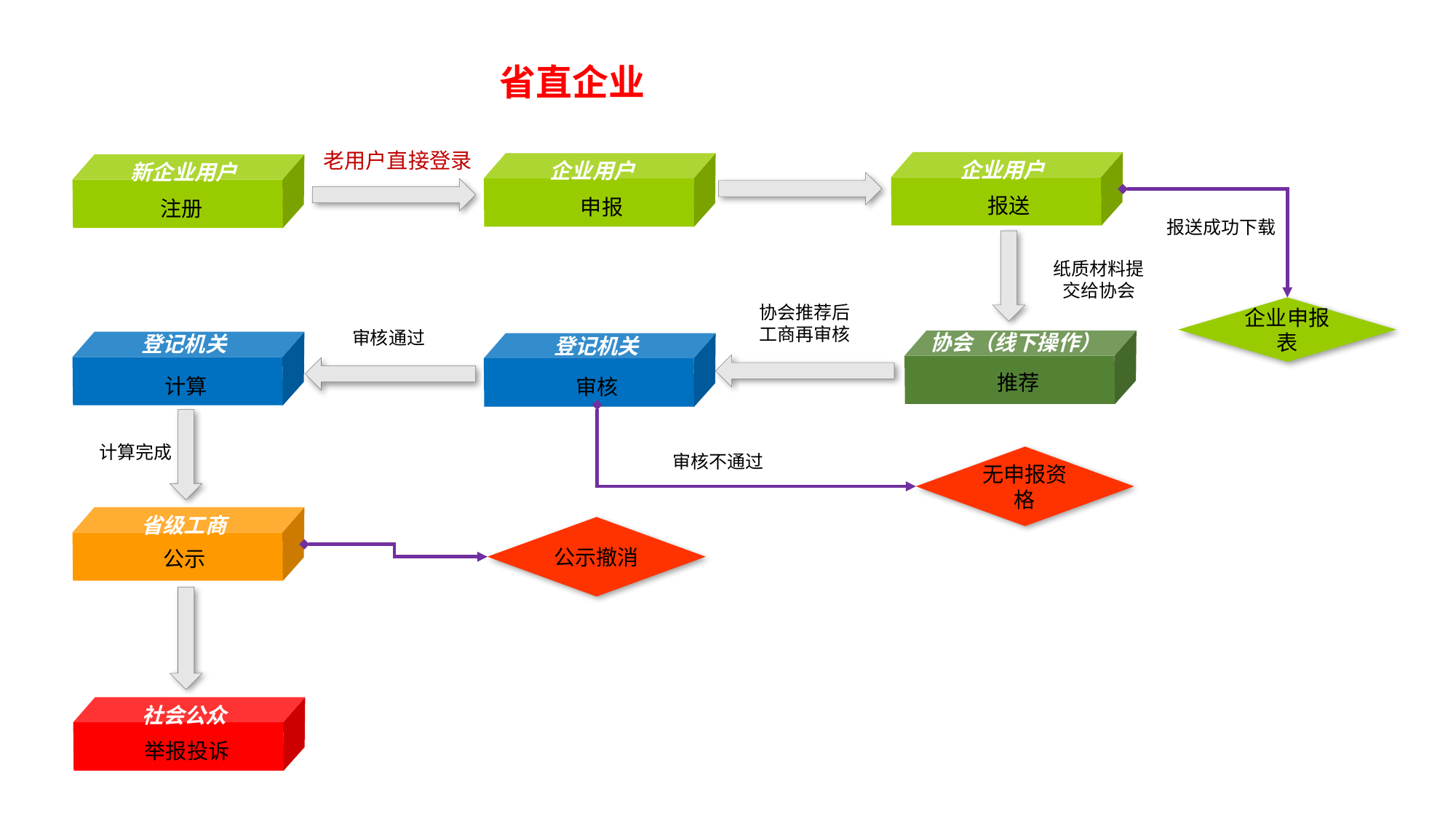

省直企业
老用户直接登录
企业用户

报送
企业用户

申报
新企业用户

注册

报送成功下载
纸质材料提交给协会

协会推荐后工商再审核
企业申报表
审核通过
协会（线下操作）

推荐
登记机关

计算
登记机关

审核

计算完成

审核不通过
无申报资格
省级工商

公示
公示撤消

社会公众

举报投诉